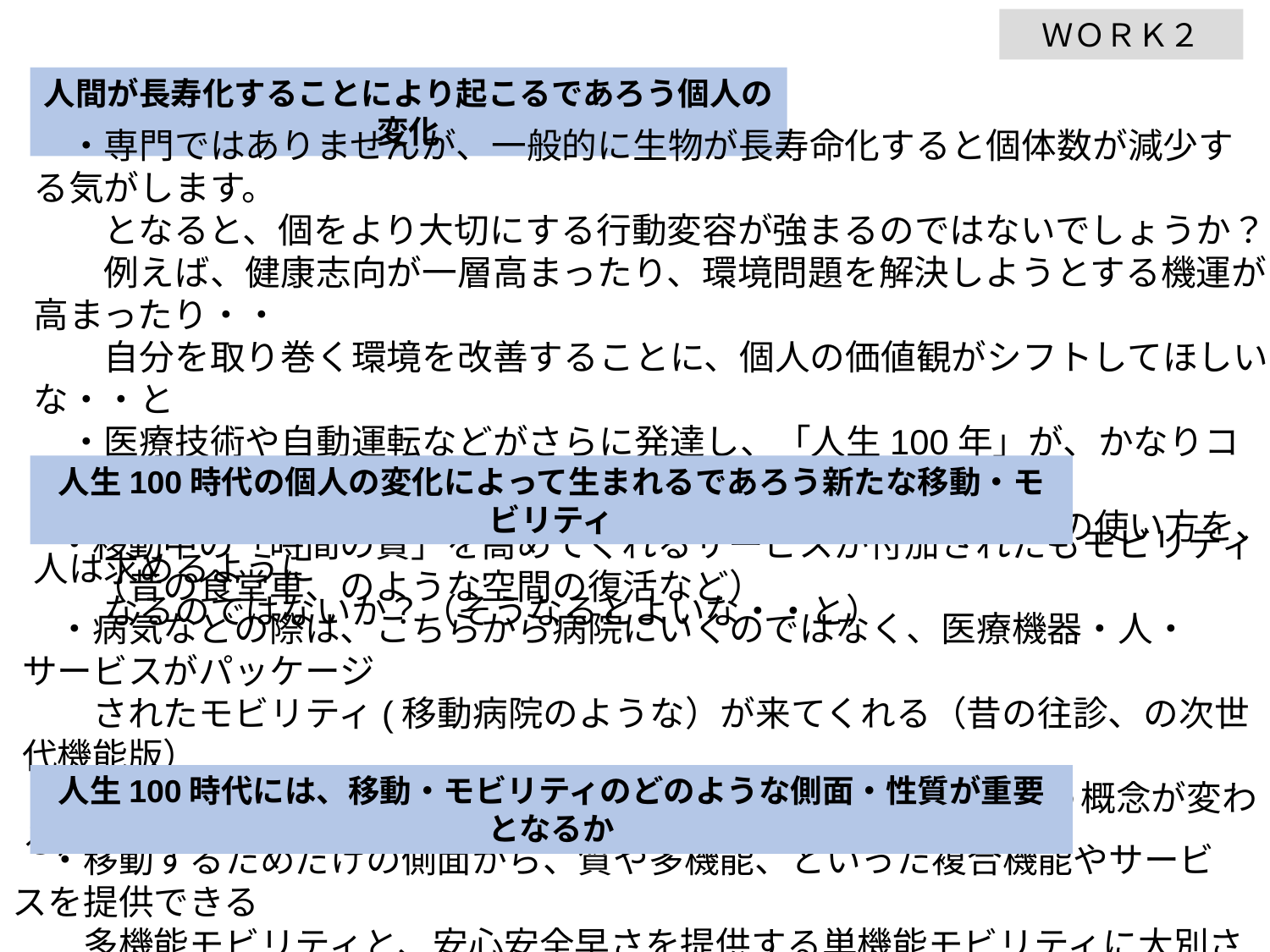

ＷＯＲＫ２
人間が長寿化することにより起こるであろう個人の変化
　・専門ではありませんが、一般的に生物が長寿命化すると個体数が減少する気がします。
　　となると、個をより大切にする行動変容が強まるのではないでしょうか？
　　例えば、健康志向が一層高まったり、環境問題を解決しようとする機運が高まったり・・
　　自分を取り巻く環境を改善することに、個人の価値観がシフトしてほしいな・・と
　・医療技術や自動運転などがさらに発達し、「人生100年」が、かなりコミットされるレベル
　　までくれば、「速さや効率」から、「質」を中心とした時間の使い方を、人は求めるように
　　なるのではないか？（そうなるとよいな・・と）

人生100時代の個人の変化によって生まれるであろう新たな移動・モビリティ
　・移動中の「時間の質」を高めてくれるサービスが付加されたもモビリティ
　　（昔の食堂車、のような空間の復活など）
　・病気などの際は、こちらから病院にいくのではなく、医療機器・人・サービスがパッケージ
　　されたモビリティ(移動病院のような）が来てくれる（昔の往診、の次世代機能版）
　　（医療技術により病気になる機会が減り、病院・通院、という概念が変わる）

人生100時代には、移動・モビリティのどのような側面・性質が重要となるか
　・移動するためだけの側面から、質や多機能、といった複合機能やサービスを提供できる
　　多機能モビリティと、安心安全早さを提供する単機能モビリティに大別されるのでは？